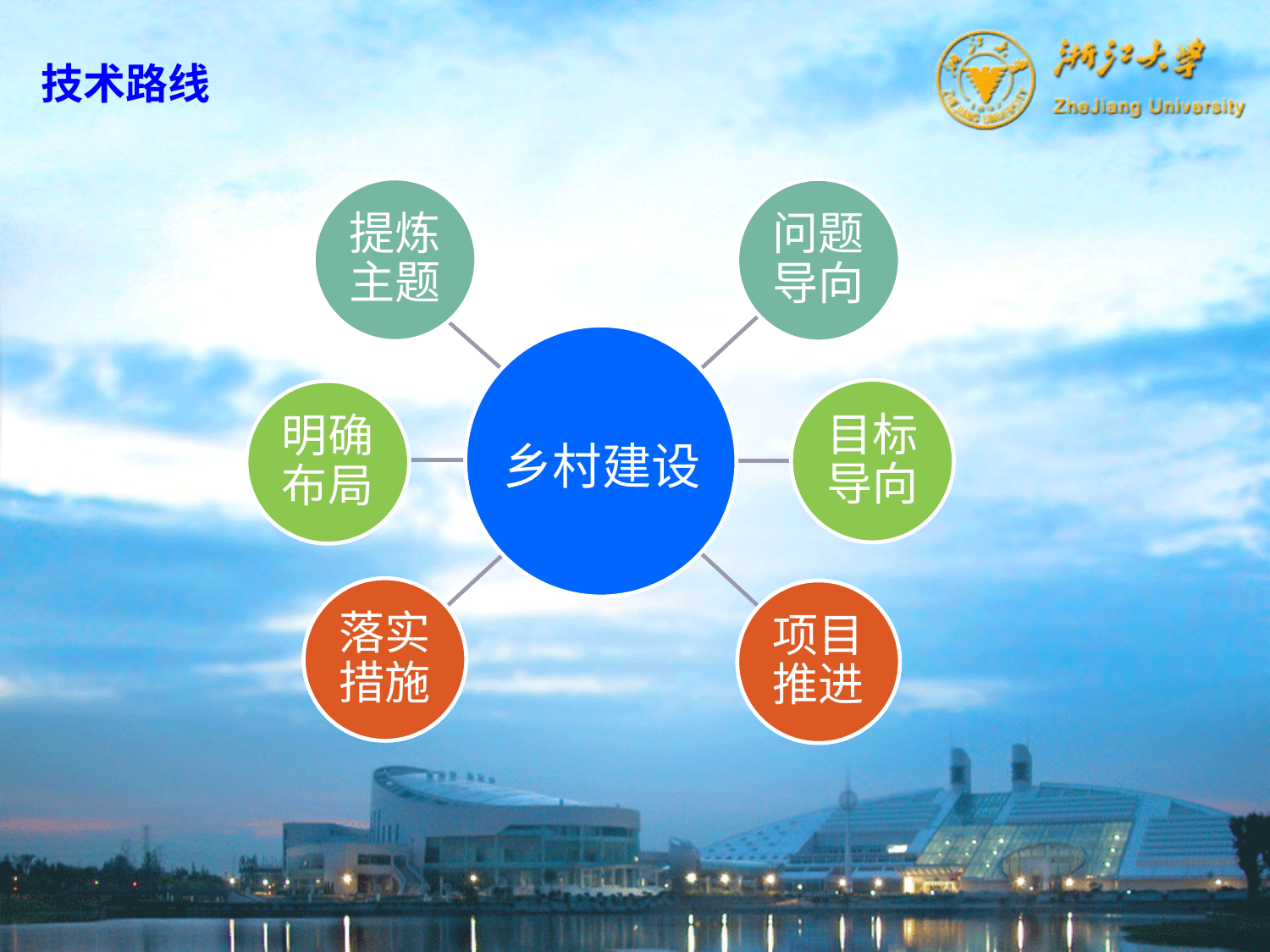

技术路线

提炼主题
问题导向
目标导向
项目推进

明确布局
乡村建设

落实措施